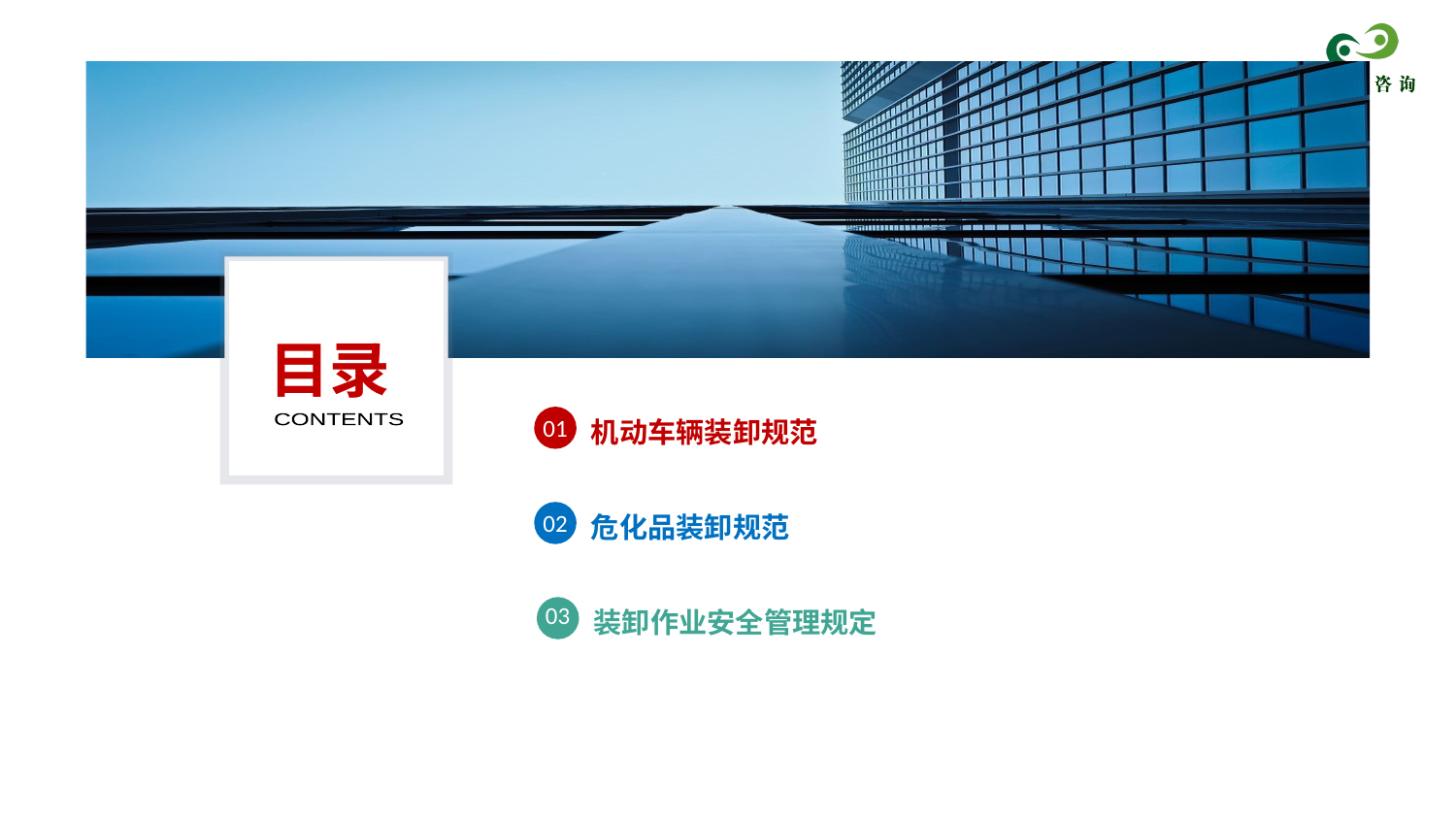

目录
01
CONTENTS
机动车辆装卸规范
02
危化品装卸规范
03
装卸作业安全管理规定